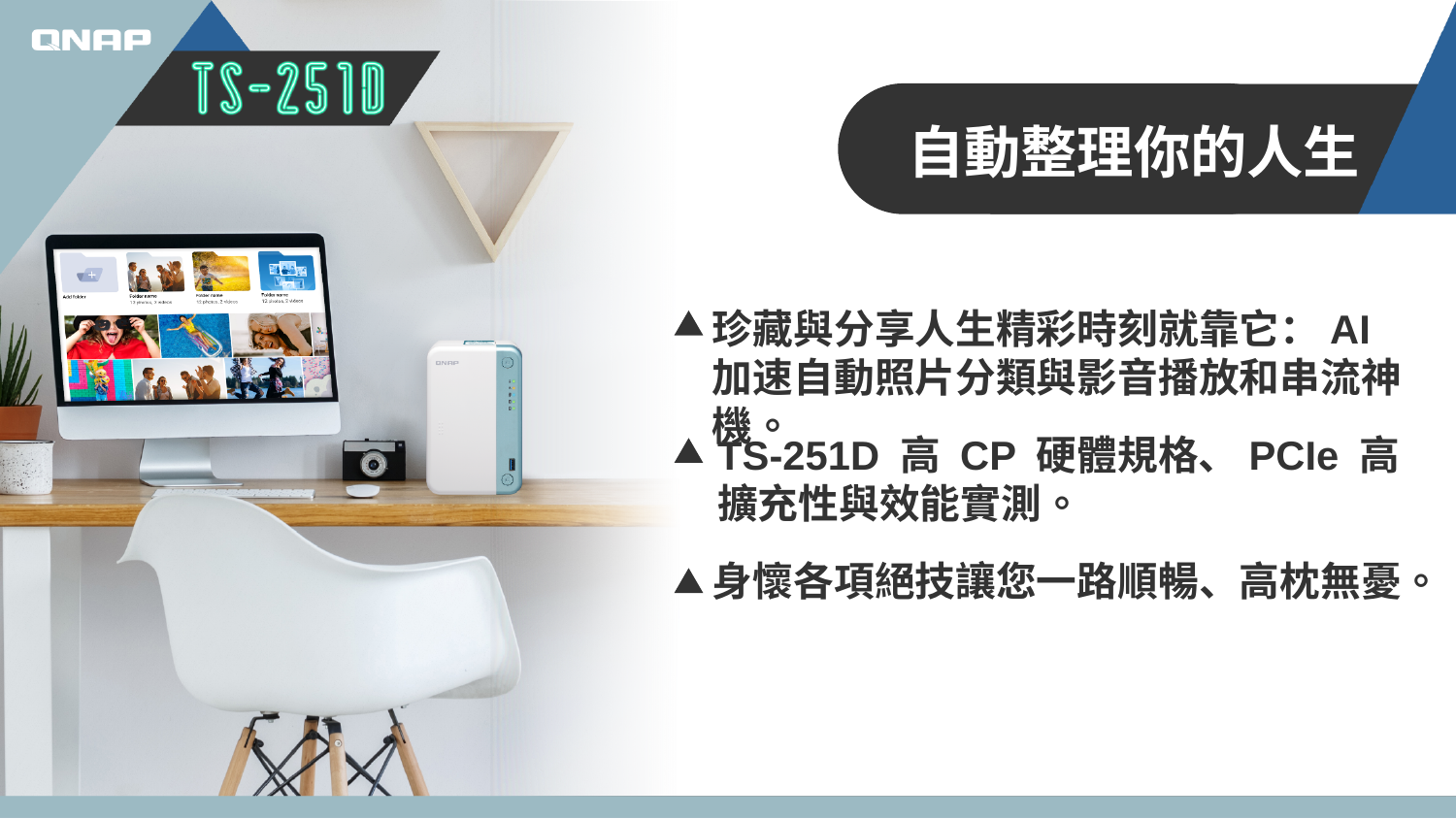

自動整理你的人生
珍藏與分享人生精彩時刻就靠它：AI 加速自動照片分類與影音播放和串流神機。

TS-251D 高 CP 硬體規格、PCIe 高擴充性與效能實測。

身懷各項絕技讓您一路順暢、高枕無憂。